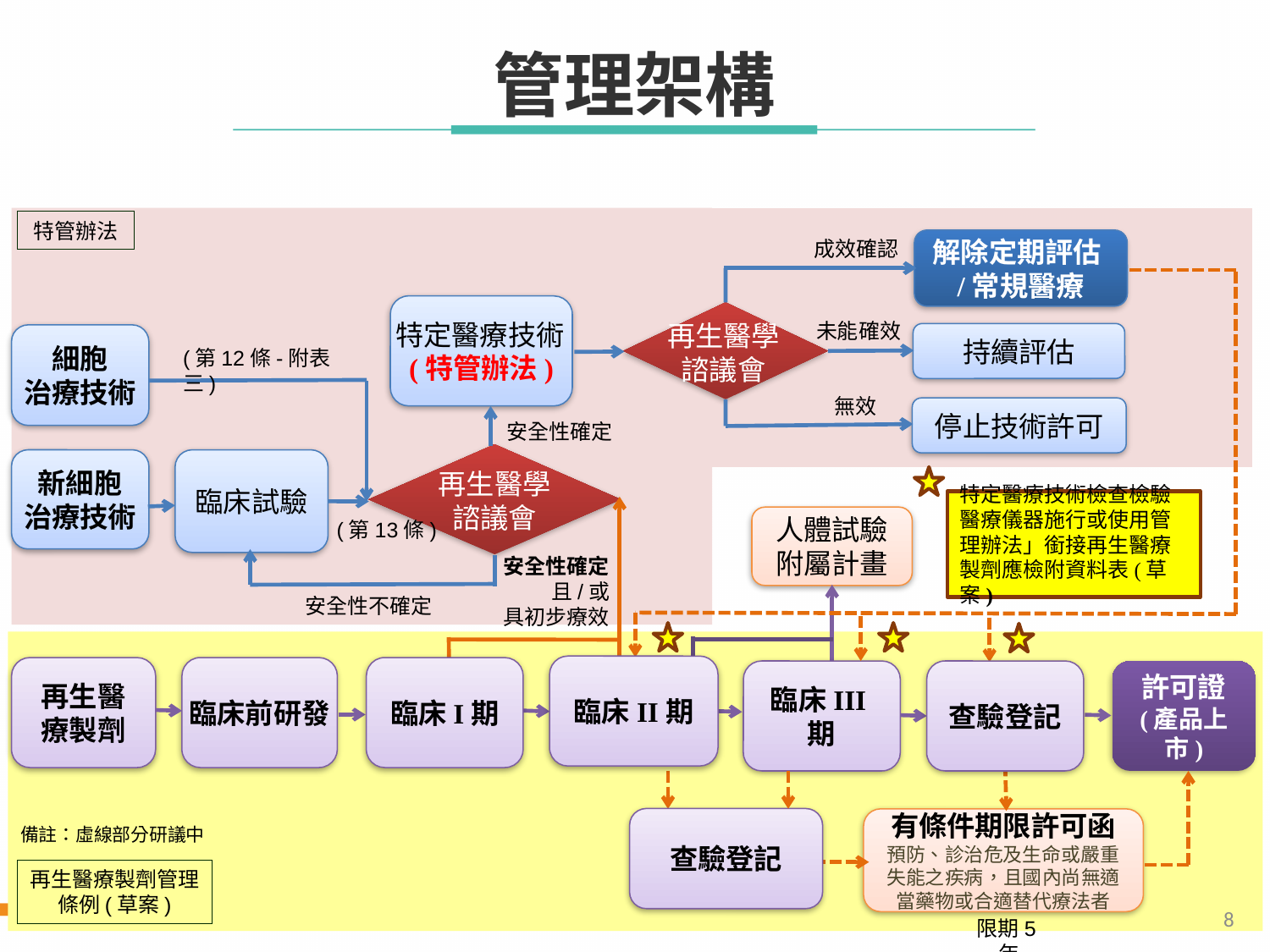

# 管理架構

特管辦法
成效確認
解除定期評估/常規醫療
特定醫療技術(特管辦法)

未能確效
再生醫學
諮議會
持續評估
細胞
治療技術
(第12條-附表三)
無效
停止技術許可
安全性確定

臨床試驗
新細胞
治療技術
再生醫學
諮議會

特定醫療技術檢查檢驗醫療儀器施行或使用管理辦法」銜接再生醫療製劑應檢附資料表(草案)
人體試驗
附屬計畫
(第13條)
安全性確定
且/或
具初步療效
安全性不確定

臨床II期
再生醫療製劑
臨床前研發
臨床I期
臨床III期
查驗登記
許可證
(產品上市)
查驗登記
有條件期限許可函
預防、診治危及生命或嚴重失能之疾病，且國內尚無適當藥物或合適替代療法者
備註：虛線部分研議中
再生醫療製劑管理條例(草案)
8
限期5年